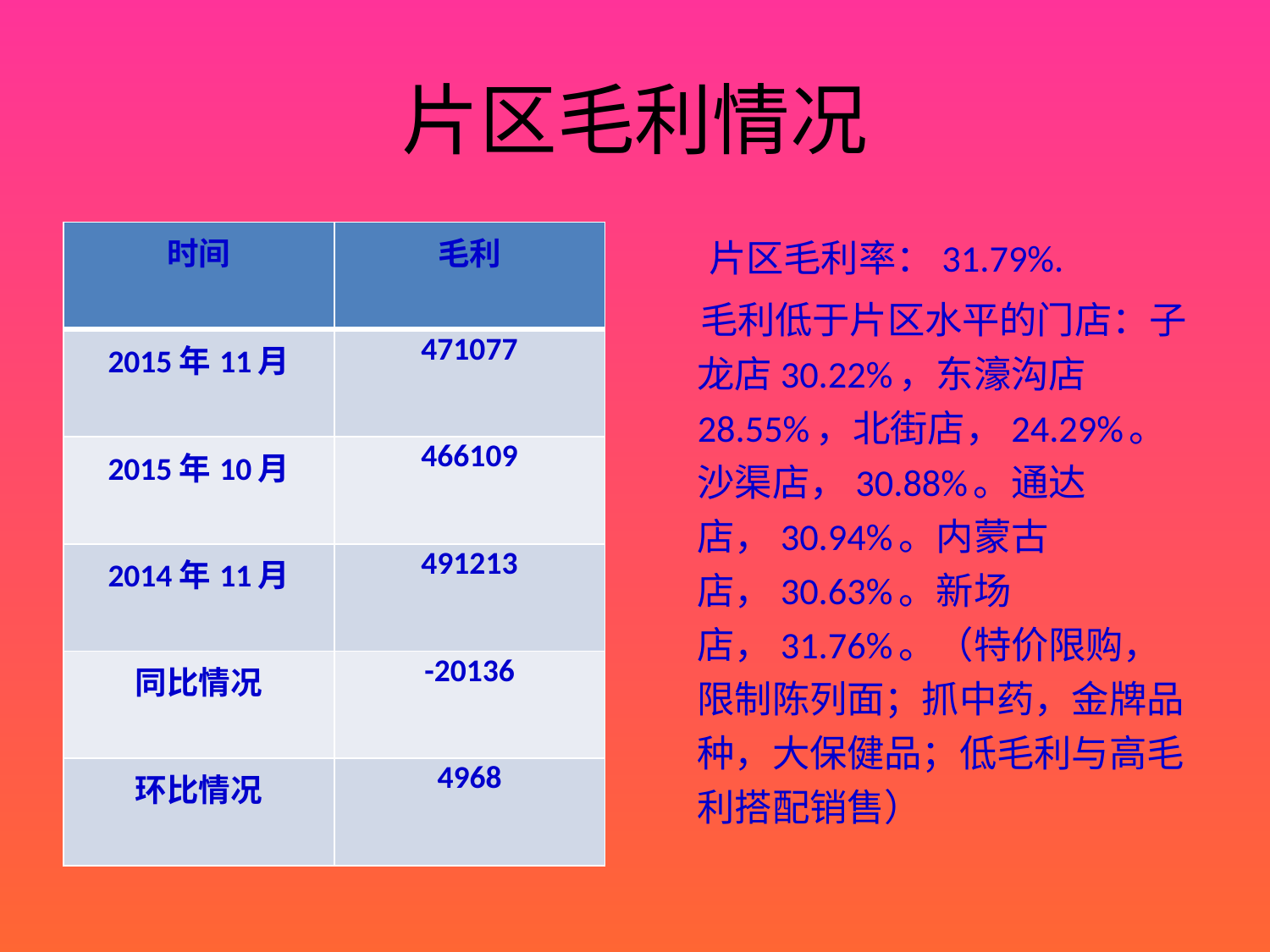

# 片区毛利情况
| 时间 | 毛利 |
| --- | --- |
| 2015年11月 | 471077 |
| 2015年10月 | 466109 |
| 2014年11月 | 491213 |
| 同比情况 | -20136 |
| 环比情况 | 4968 |
     片区毛利率：31.79%.
    毛利低于片区水平的门店：子龙店30.22%，东濠沟店28.55%，北街店，24.29%。沙渠店，30.88%。通达店，30.94%。内蒙古店，30.63%。新场店，31.76%。（特价限购，限制陈列面；抓中药，金牌品种，大保健品；低毛利与高毛利搭配销售）